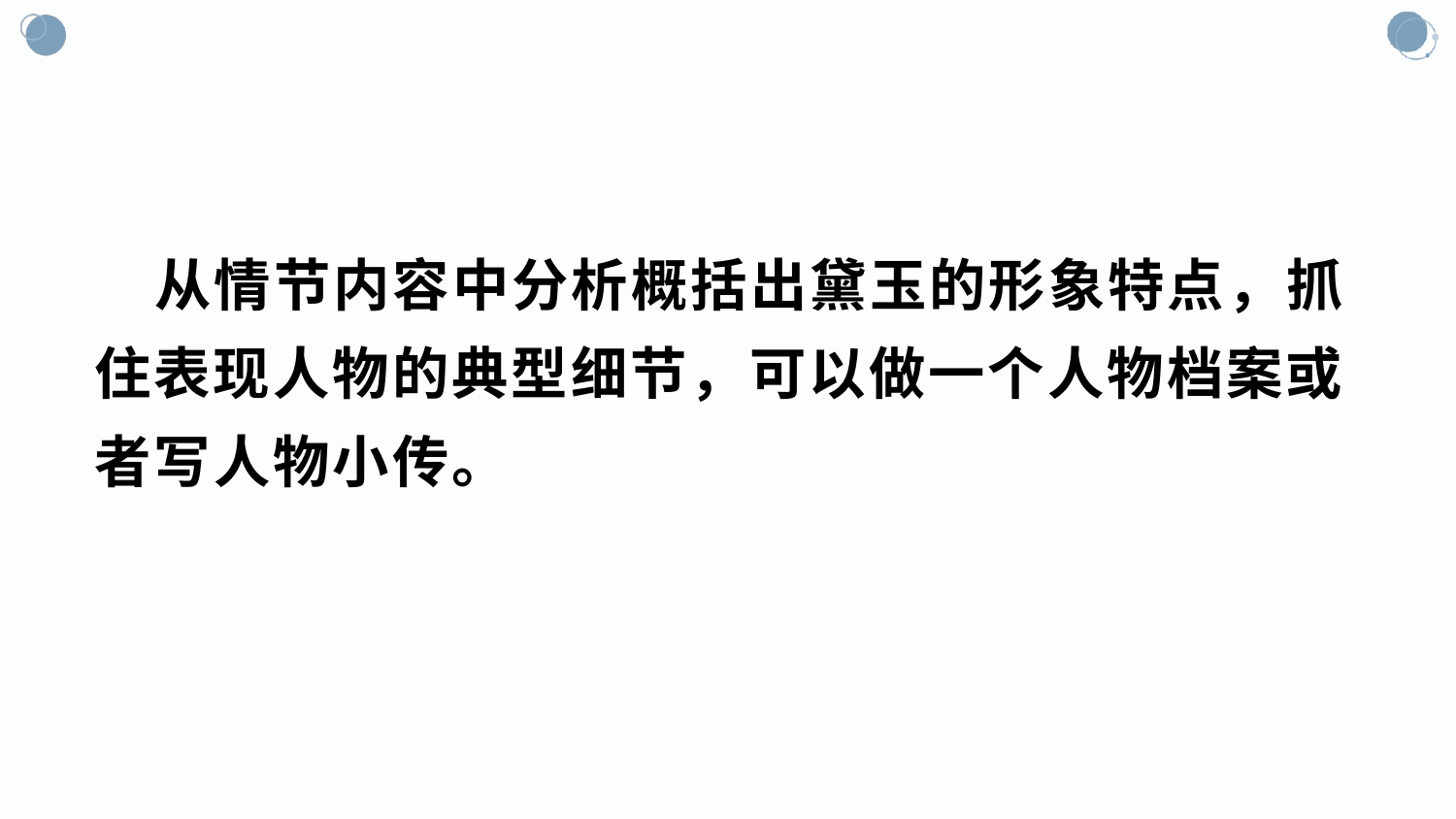

#

   从情节内容中分析概括出黛玉的形象特点，抓住表现人物的典型细节，可以做一个人物档案或者写人物小传。